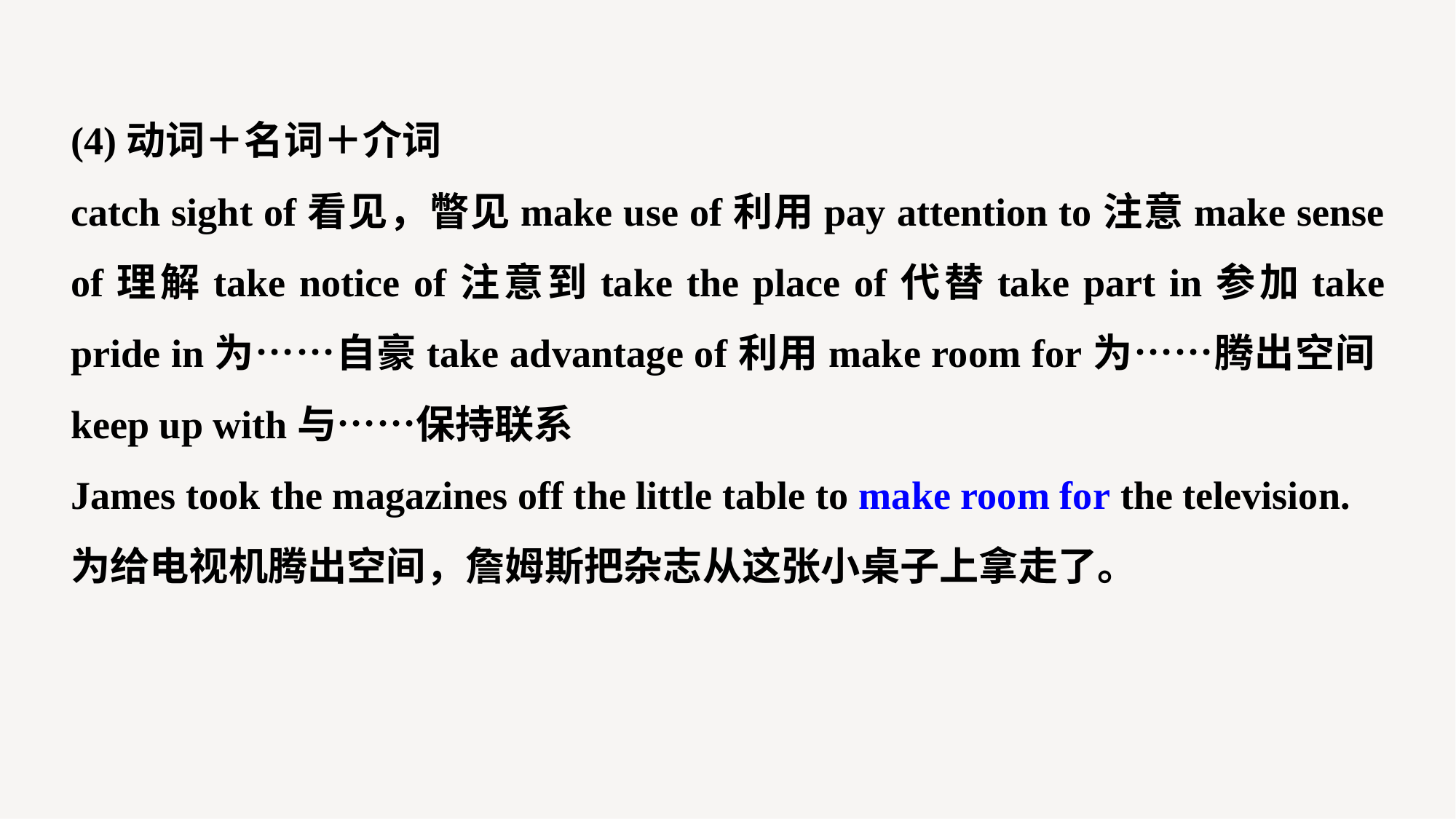

(4)动词＋名词＋介词
catch sight of看见，瞥见make use of利用pay attention to注意make sense of理解take notice of注意到take the place of代替take part in参加take pride in为……自豪take advantage of利用make room for为……腾出空间keep up with与……保持联系
James took the magazines off the little table to make room for the television.
为给电视机腾出空间，詹姆斯把杂志从这张小桌子上拿走了。